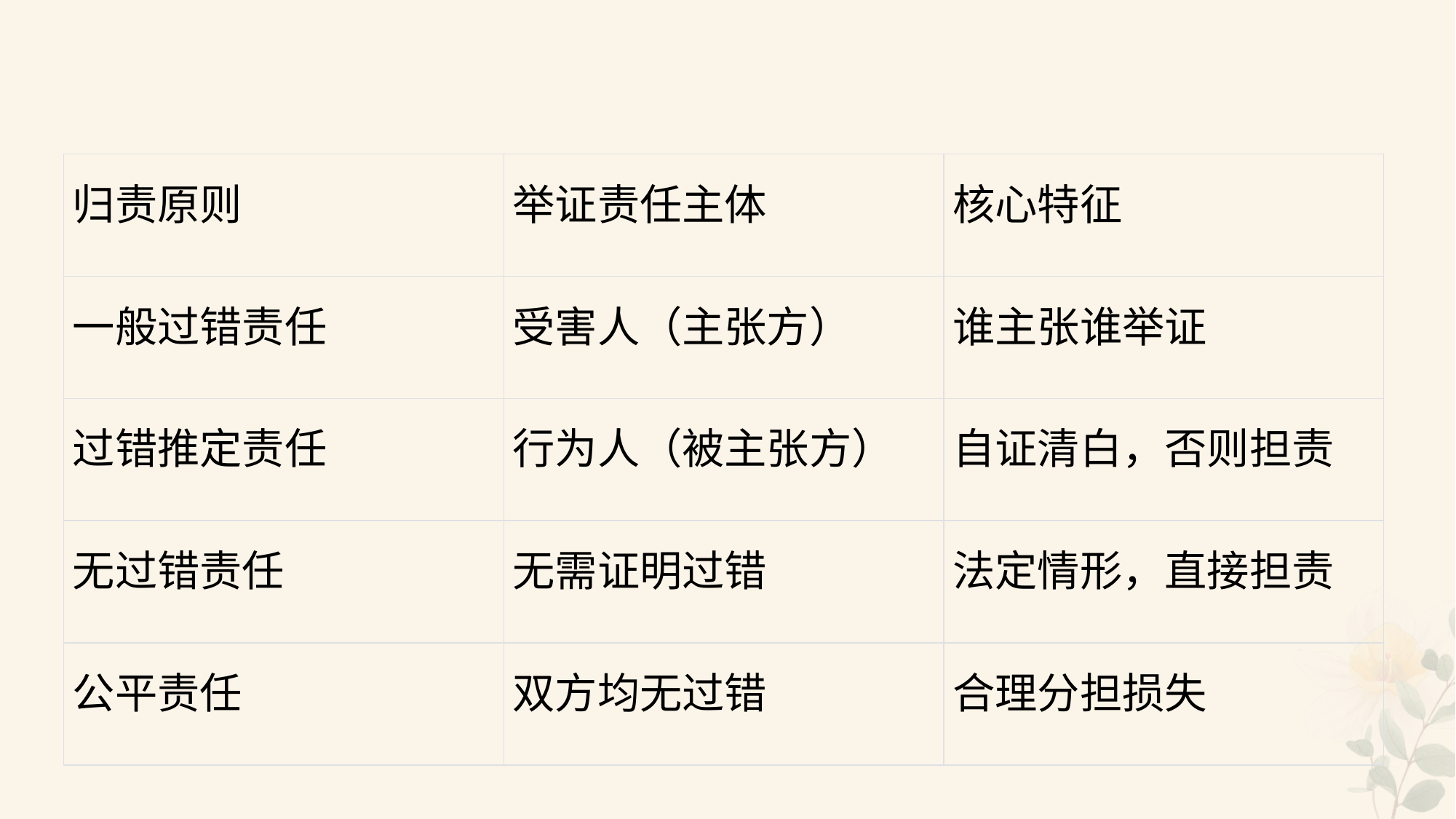

#
| 归责原则 | 举证责任主体 | 核心特征 |
| --- | --- | --- |
| 一般过错责任 | 受害人（主张方） | 谁主张谁举证 |
| 过错推定责任 | 行为人（被主张方） | 自证清白，否则担责 |
| 无过错责任 | 无需证明过错 | 法定情形，直接担责 |
| 公平责任 | 双方均无过错 | 合理分担损失 |